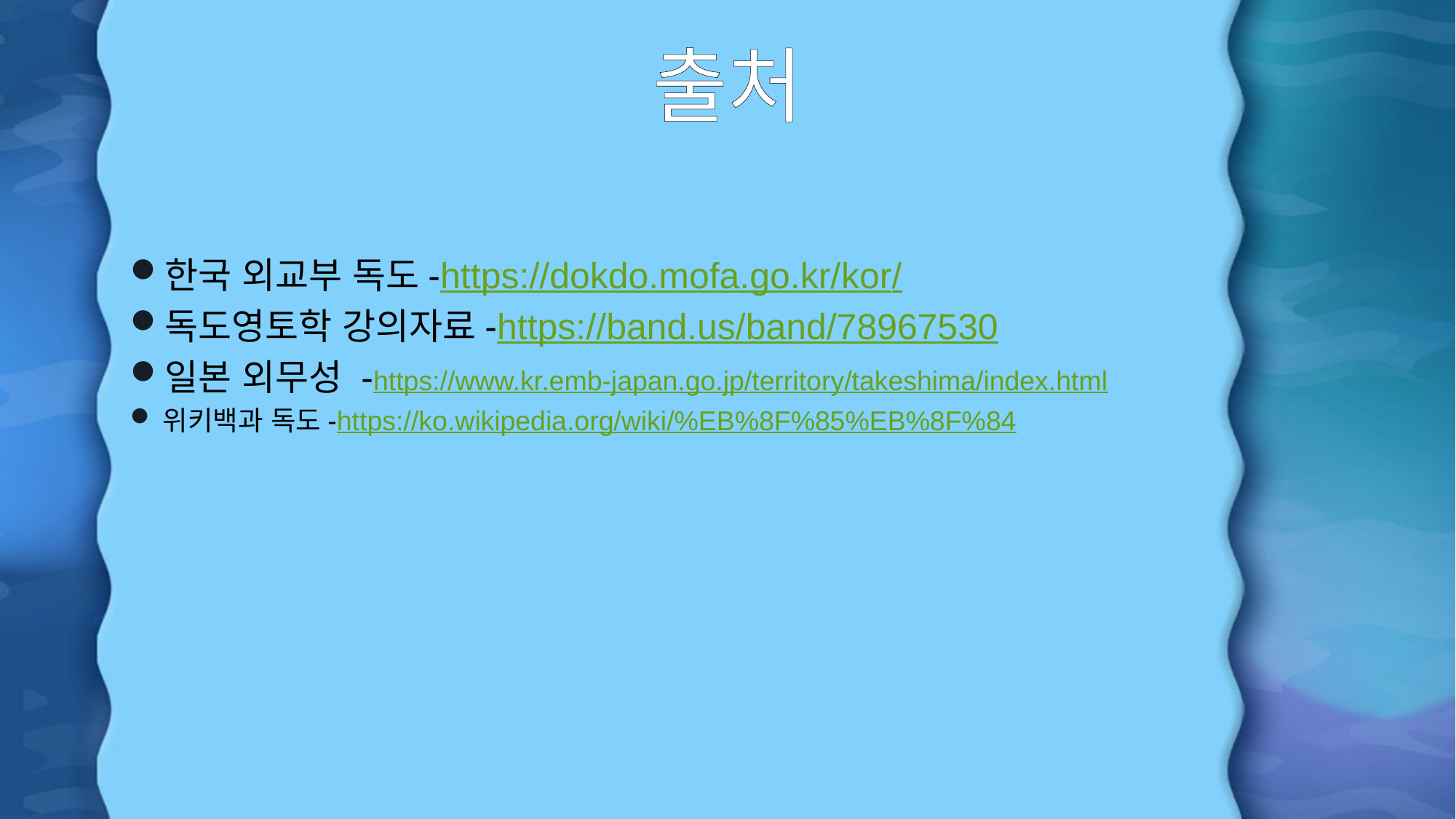

출처

한국 외교부 독도-https://dokdo.mofa.go.kr/kor/
독도영토학 강의자료-https://band.us/band/78967530
일본 외무성 -https://www.kr.emb-japan.go.jp/territory/takeshima/index.html
위키백과 독도-https://ko.wikipedia.org/wiki/%EB%8F%85%EB%8F%84